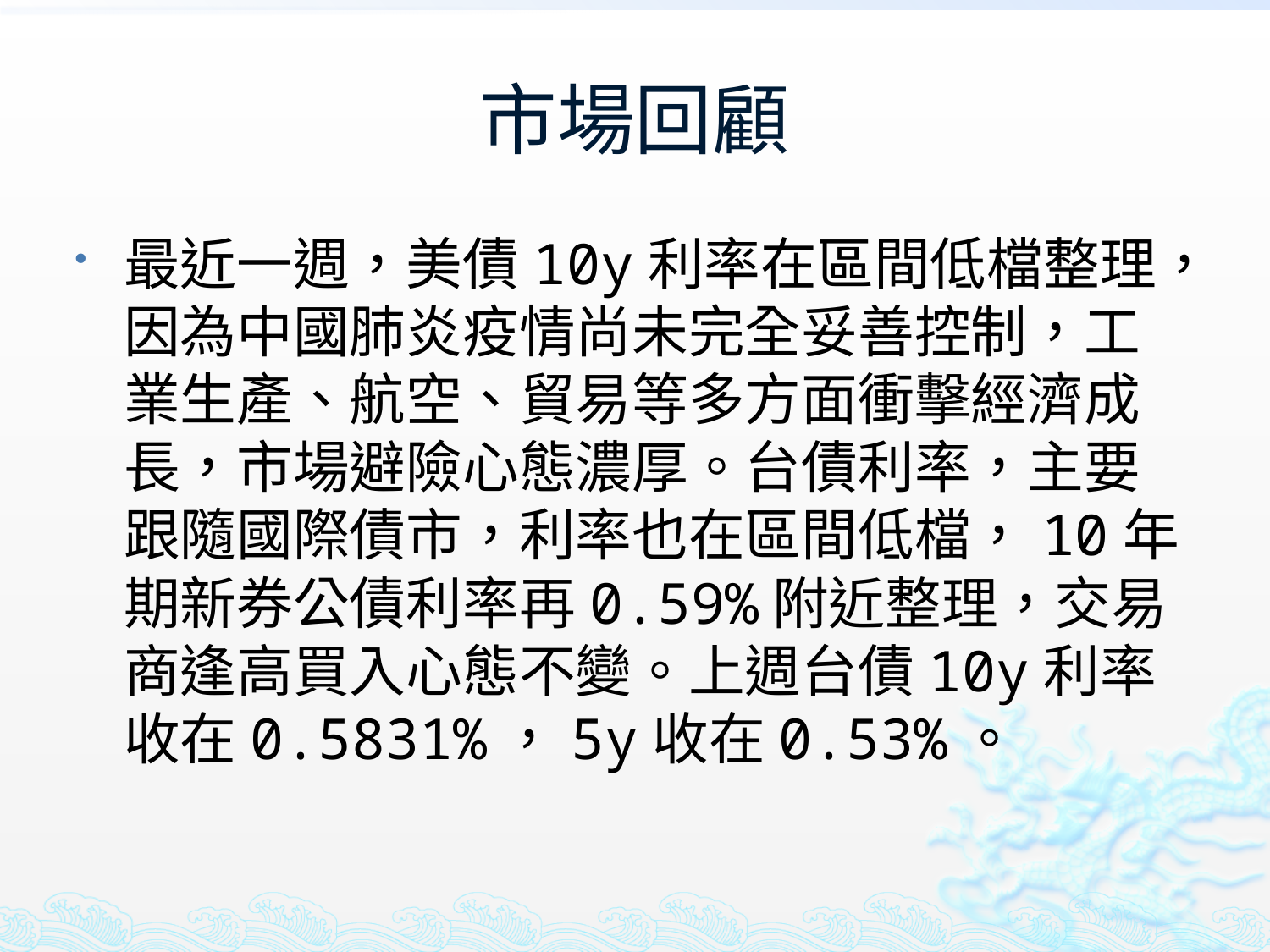

# 市場回顧
最近一週，美債10y利率在區間低檔整理，因為中國肺炎疫情尚未完全妥善控制，工業生產、航空、貿易等多方面衝擊經濟成長，市場避險心態濃厚。台債利率，主要跟隨國際債市，利率也在區間低檔，10年期新券公債利率再0.59%附近整理，交易商逢高買入心態不變。上週台債10y利率收在0.5831%，5y收在0.53%。